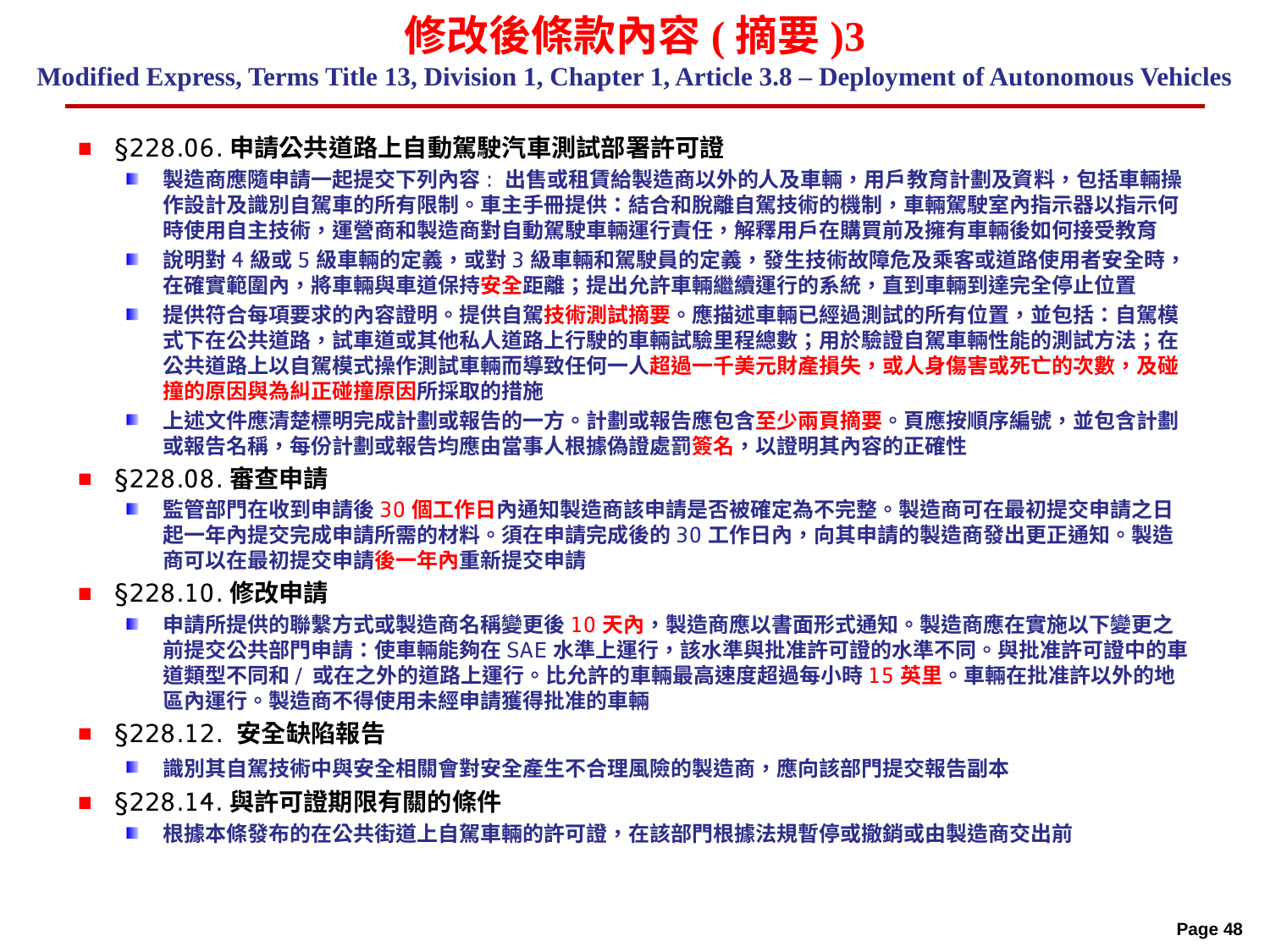

# 修改後條款內容(摘要)3 Modified Express, Terms Title 13, Division 1, Chapter 1, Article 3.8 – Deployment of Autonomous Vehicles
§228.06.申請公共道路上自動駕駛汽車測試部署許可證
製造商應隨申請一起提交下列內容: 出售或租賃給製造商以外的人及車輛，用戶教育計劃及資料，包括車輛操作設計及識別自駕車的所有限制。車主手冊提供：結合和脫離自駕技術的機制，車輛駕駛室內指示器以指示何時使用自主技術，運營商和製造商對自動駕駛車輛運行責任，解釋用戶在購買前及擁有車輛後如何接受教育
說明對4級或5級車輛的定義，或對3級車輛和駕駛員的定義，發生技術故障危及乘客或道路使用者安全時，在確實範圍內，將車輛與車道保持安全距離；提出允許車輛繼續運行的系統，直到車輛到達完全停止位置
提供符合每項要求的內容證明。提供自駕技術測試摘要。應描述車輛已經過測試的所有位置，並包括：自駕模式下在公共道路，試車道或其他私人道路上行駛的車輛試驗里程總數；用於驗證自駕車輛性能的測試方法；在公共道路上以自駕模式操作測試車輛而導致任何一人超過一千美元財產損失，或人身傷害或死亡的次數，及碰撞的原因與為糾正碰撞原因所採取的措施
上述文件應清楚標明完成計劃或報告的一方。計劃或報告應包含至少兩頁摘要。頁應按順序編號，並包含計劃或報告名稱，每份計劃或報告均應由當事人根據偽證處罰簽名，以證明其內容的正確性
§228.08.審查申請
監管部門在收到申請後30個工作日內通知製造商該申請是否被確定為不完整。製造商可在最初提交申請之日起一年內提交完成申請所需的材料。須在申請完成後的30工作日內，向其申請的製造商發出更正通知。製造商可以在最初提交申請後一年內重新提交申請
§228.10.修改申請
申請所提供的聯繫方式或製造商名稱變更後10天內，製造商應以書面形式通知。製造商應在實施以下變更之前提交公共部門申請：使車輛能夠在SAE水準上運行，該水準與批准許可證的水準不同。與批准許可證中的車道類型不同和/或在之外的道路上運行。比允許的車輛最高速度超過每小時15英里。車輛在批准許以外的地區內運行。製造商不得使用未經申請獲得批准的車輛
§228.12. 安全缺陷報告
識別其自駕技術中與安全相關會對安全產生不合理風險的製造商，應向該部門提交報告副本
§228.14.與許可證期限有關的條件
根據本條發布的在公共街道上自駕車輛的許可證，在該部門根據法規暫停或撤銷或由製造商交出前